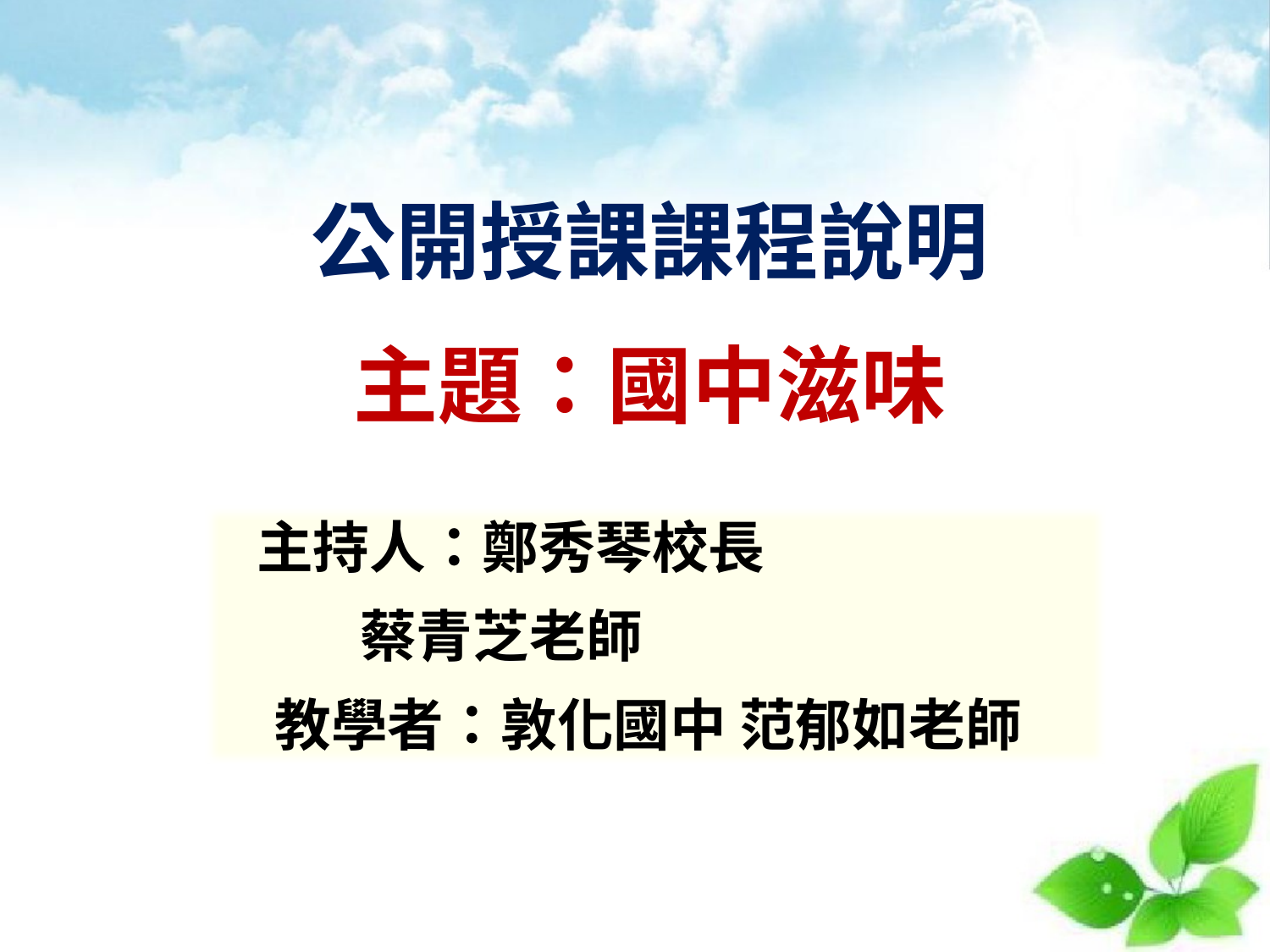

公開授課課程說明
主題：國中滋味
  主持人：鄭秀琴校長
          蔡青芝老師
教學者：敦化國中 范郁如老師